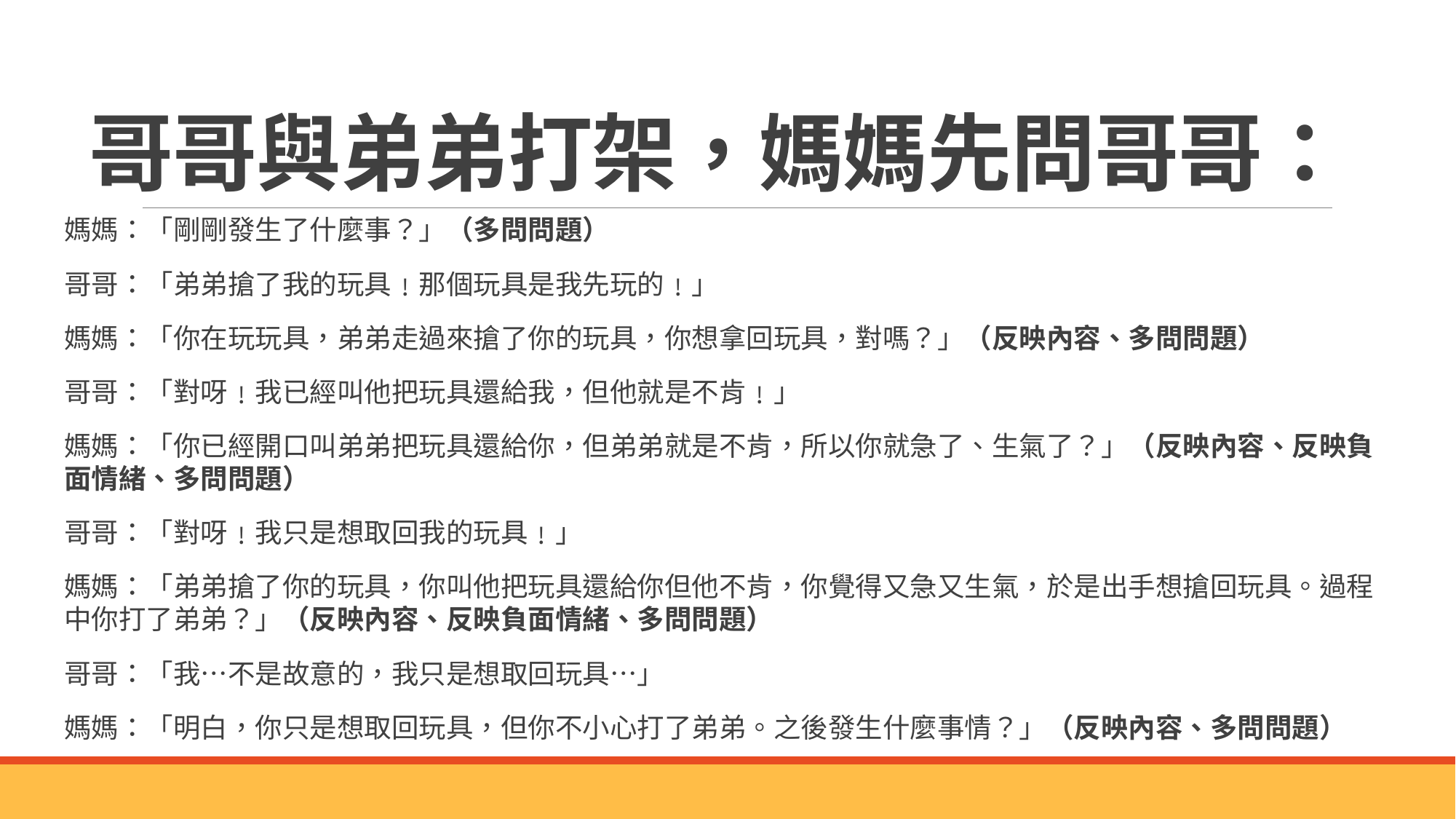

# 哥哥與弟弟打架，媽媽先問哥哥：
媽媽：「剛剛發生了什麼事？」（多問問題）
哥哥：「弟弟搶了我的玩具﹗那個玩具是我先玩的﹗」
媽媽：「你在玩玩具，弟弟走過來搶了你的玩具，你想拿回玩具，對嗎？」（反映內容、多問問題）
哥哥：「對呀﹗我已經叫他把玩具還給我，但他就是不肯﹗」
媽媽：「你已經開口叫弟弟把玩具還給你，但弟弟就是不肯，所以你就急了、生氣了？」（反映內容、反映負面情緒、多問問題）
哥哥：「對呀﹗我只是想取回我的玩具﹗」
媽媽：「弟弟搶了你的玩具，你叫他把玩具還給你但他不肯，你覺得又急又生氣，於是出手想搶回玩具。過程中你打了弟弟？」（反映內容、反映負面情緒、多問問題）
哥哥：「我…不是故意的，我只是想取回玩具…」
媽媽：「明白，你只是想取回玩具，但你不小心打了弟弟。之後發生什麼事情？」（反映內容、多問問題）